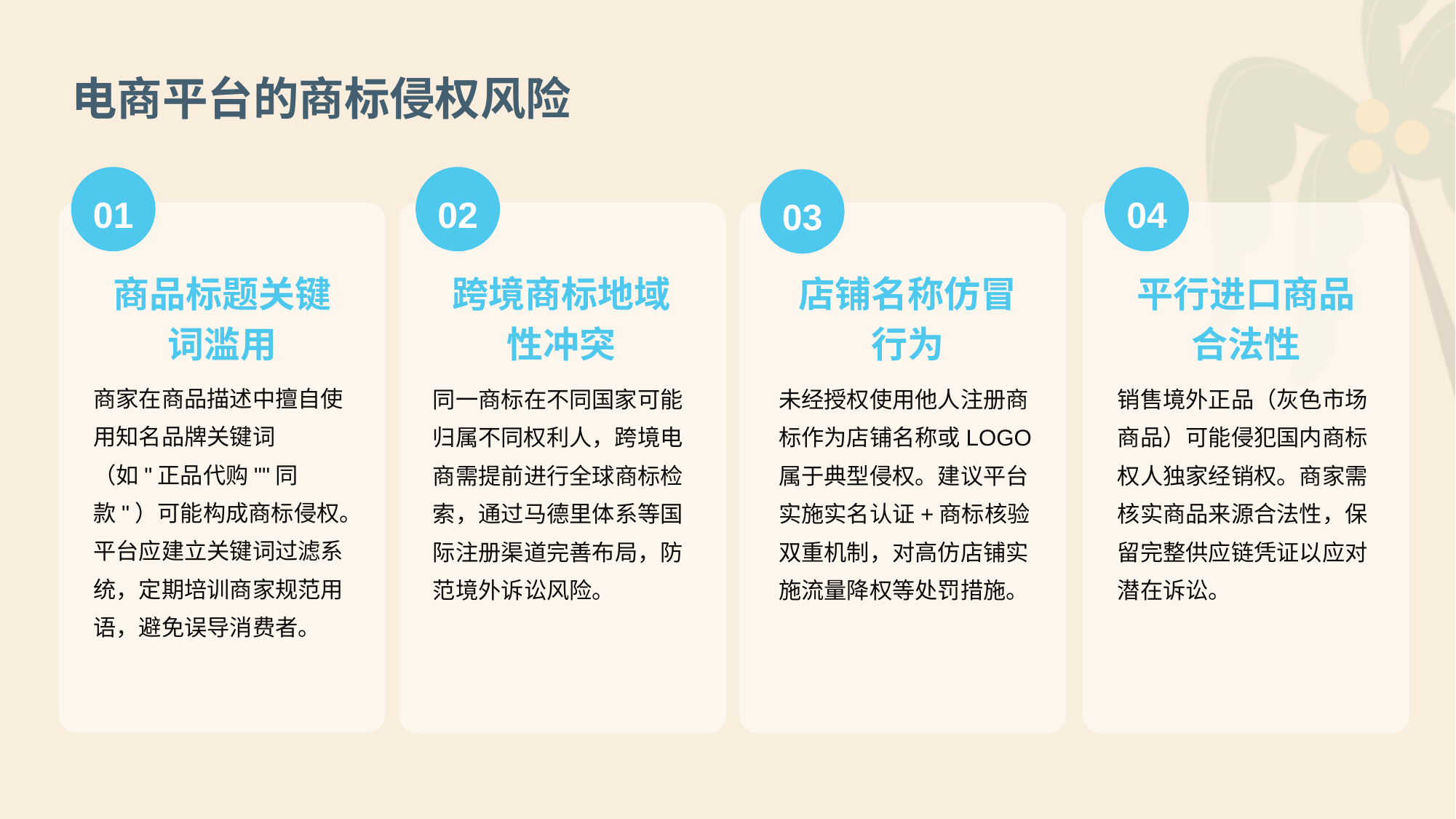

电商平台的商标侵权风险
01

02

04

03

商品标题关键词滥用
跨境商标地域性冲突
店铺名称仿冒行为
平行进口商品合法性
商家在商品描述中擅自使用知名品牌关键词（如"正品代购""同款"）可能构成商标侵权。平台应建立关键词过滤系统，定期培训商家规范用语，避免误导消费者。
同一商标在不同国家可能归属不同权利人，跨境电商需提前进行全球商标检索，通过马德里体系等国际注册渠道完善布局，防范境外诉讼风险。
未经授权使用他人注册商标作为店铺名称或LOGO属于典型侵权。建议平台实施实名认证+商标核验双重机制，对高仿店铺实施流量降权等处罚措施。
销售境外正品（灰色市场商品）可能侵犯国内商标权人独家经销权。商家需核实商品来源合法性，保留完整供应链凭证以应对潜在诉讼。